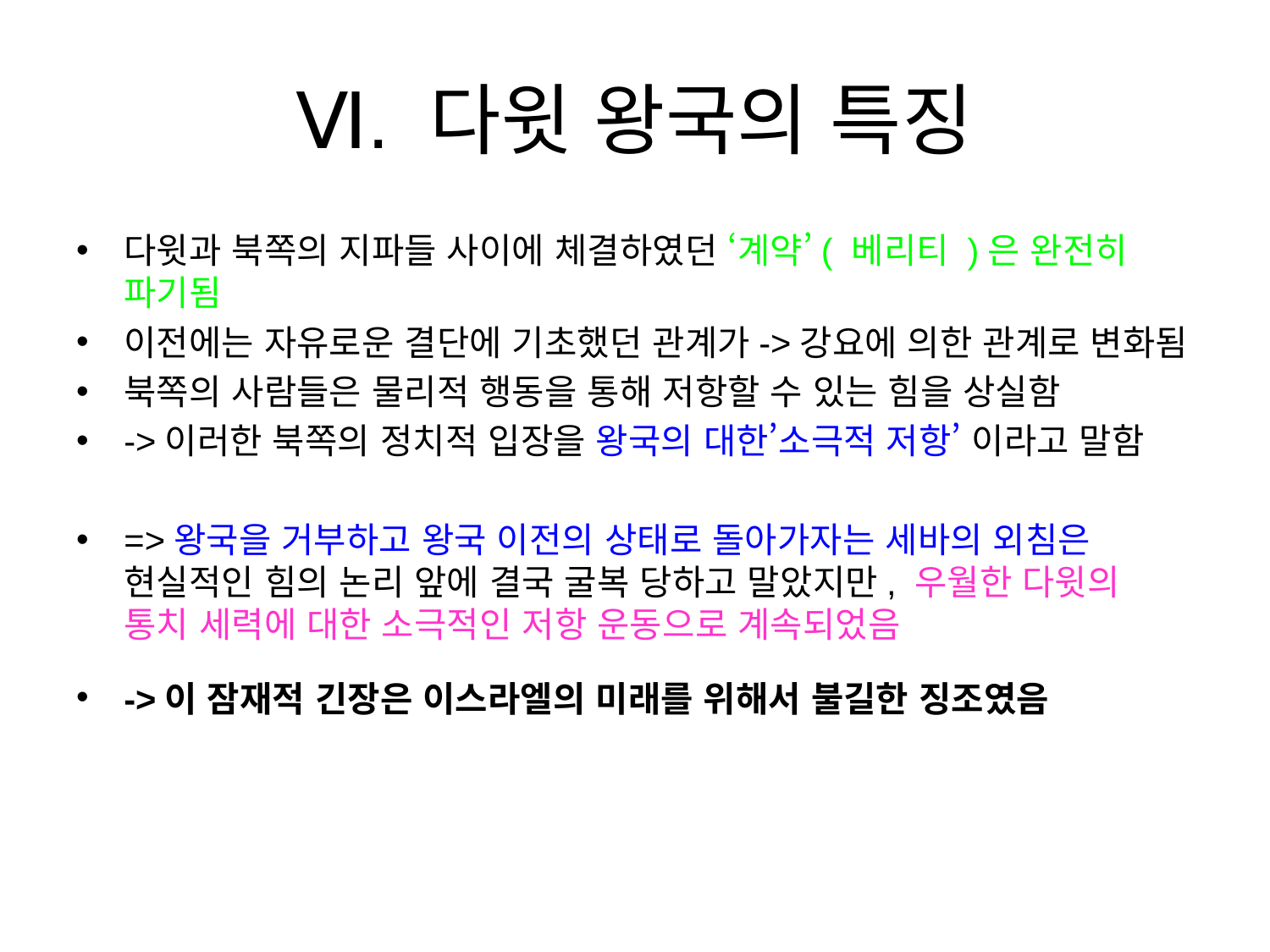

# Ⅵ. 다윗 왕국의 특징
다윗과 북쪽의 지파들 사이에 체결하였던 ‘계약’( 베리티 )은 완전히 파기됨
이전에는 자유로운 결단에 기초했던 관계가->강요에 의한 관계로 변화됨
북쪽의 사람들은 물리적 행동을 통해 저항할 수 있는 힘을 상실함
->이러한 북쪽의 정치적 입장을 왕국의 대한’소극적 저항’ 이라고 말함

=>왕국을 거부하고 왕국 이전의 상태로 돌아가자는 세바의 외침은 현실적인 힘의 논리 앞에 결국 굴복 당하고 말았지만, 우월한 다윗의 통치 세력에 대한 소극적인 저항 운동으로 계속되었음

->이 잠재적 긴장은 이스라엘의 미래를 위해서 불길한 징조였음